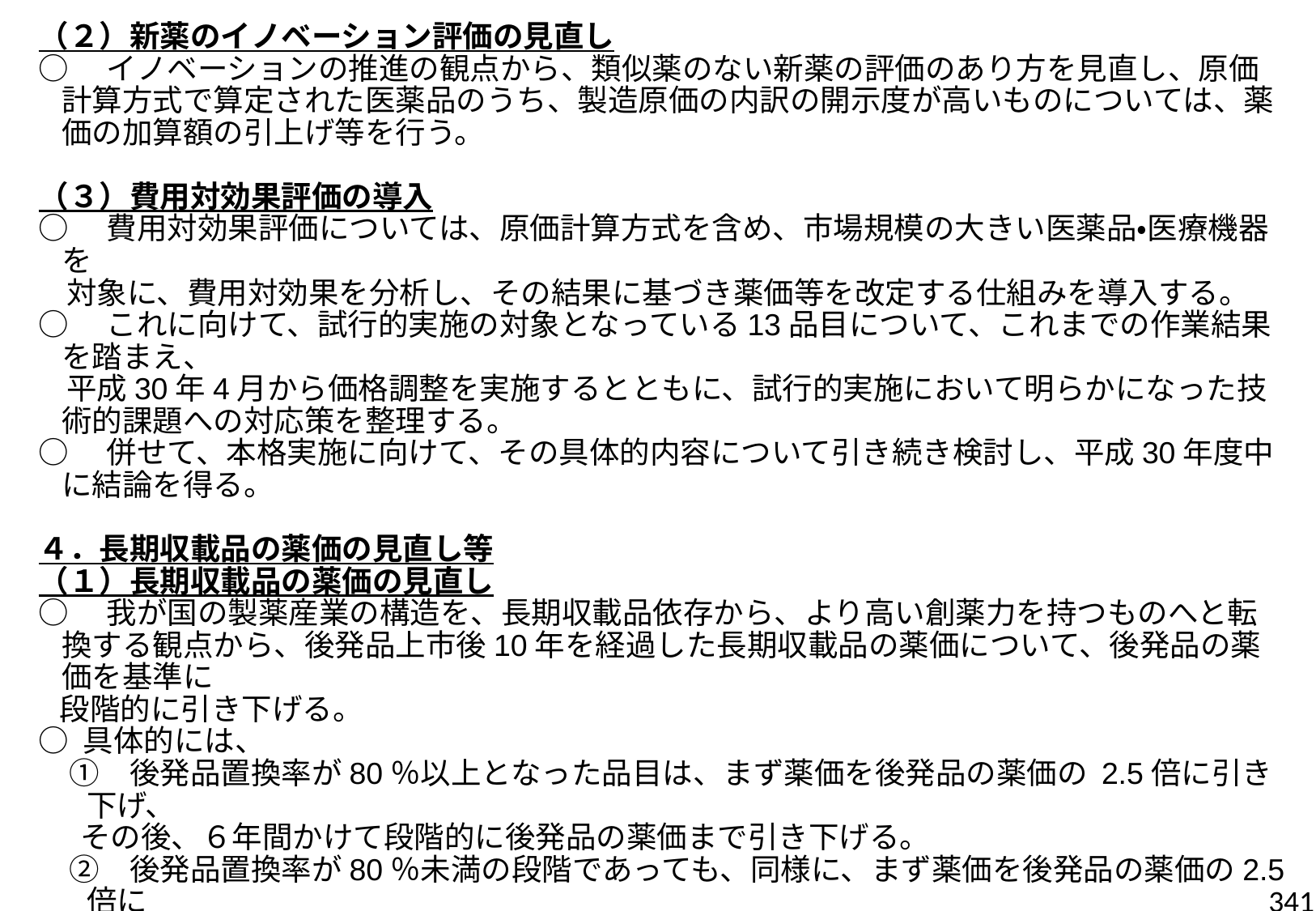

（２）新薬のイノベーション評価の見直し
○　イノベーションの推進の観点から、類似薬のない新薬の評価のあり方を見直し、原価計算方式で算定された医薬品のうち、製造原価の内訳の開示度が高いものについては、薬価の加算額の引上げ等を行う。

（３）費用対効果評価の導入
○　費用対効果評価については、原価計算方式を含め、市場規模の大きい医薬品・医療機器を
   対象に、費用対効果を分析し、その結果に基づき薬価等を改定する仕組みを導入する。
○　これに向けて、試行的実施の対象となっている13品目について、これまでの作業結果を踏まえ、
   平成30年4月から価格調整を実施するとともに、試行的実施において明らかになった技術的課題への対応策を整理する。
○　併せて、本格実施に向けて、その具体的内容について引き続き検討し、平成30年度中に結論を得る。

４．長期収載品の薬価の見直し等
（１）長期収載品の薬価の見直し
○　我が国の製薬産業の構造を、長期収載品依存から、より高い創薬力を持つものへと転換する観点から、後発品上市後10年を経過した長期収載品の薬価について、後発品の薬価を基準に
  段階的に引き下げる。
○ 具体的には、
　①　後発品置換率が80％以上となった品目は、まず薬価を後発品の薬価の 2.5倍に引き下げ、
     その後、６年間かけて段階的に後発品の薬価まで引き下げる。
　②　後発品置換率が80％未満の段階であっても、同様に、まず薬価を後発品の薬価の2.5倍に
     引下げ、その後、10年間かけて段階的に後発品の薬価の1.5倍まで引き下げる。
○　その際、引下げ幅が著しく大きくなる品目等については、円滑実施の観点から、
   適切な配慮措置を講ずる。